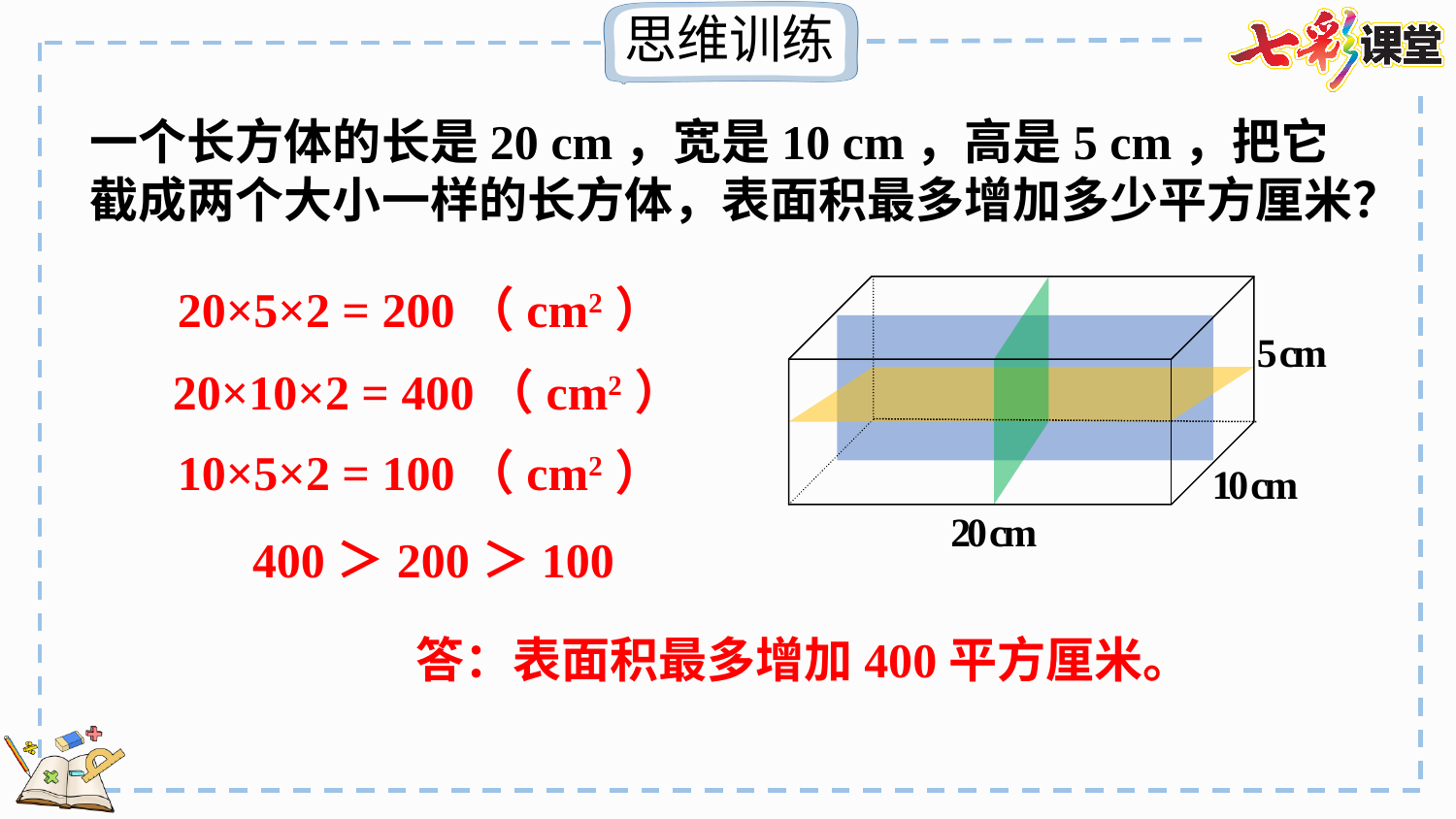

一个长方体的长是20 cm，宽是10 cm，高是5 cm，把它截成两个大小一样的长方体，表面积最多增加多少平方厘米？
20×5×2=200（cm2）

5 cm
10 cm
20 cm

20×10×2=400（cm2）

10×5×2=100（cm2）
400＞200＞100
答：表面积最多增加400平方厘米。